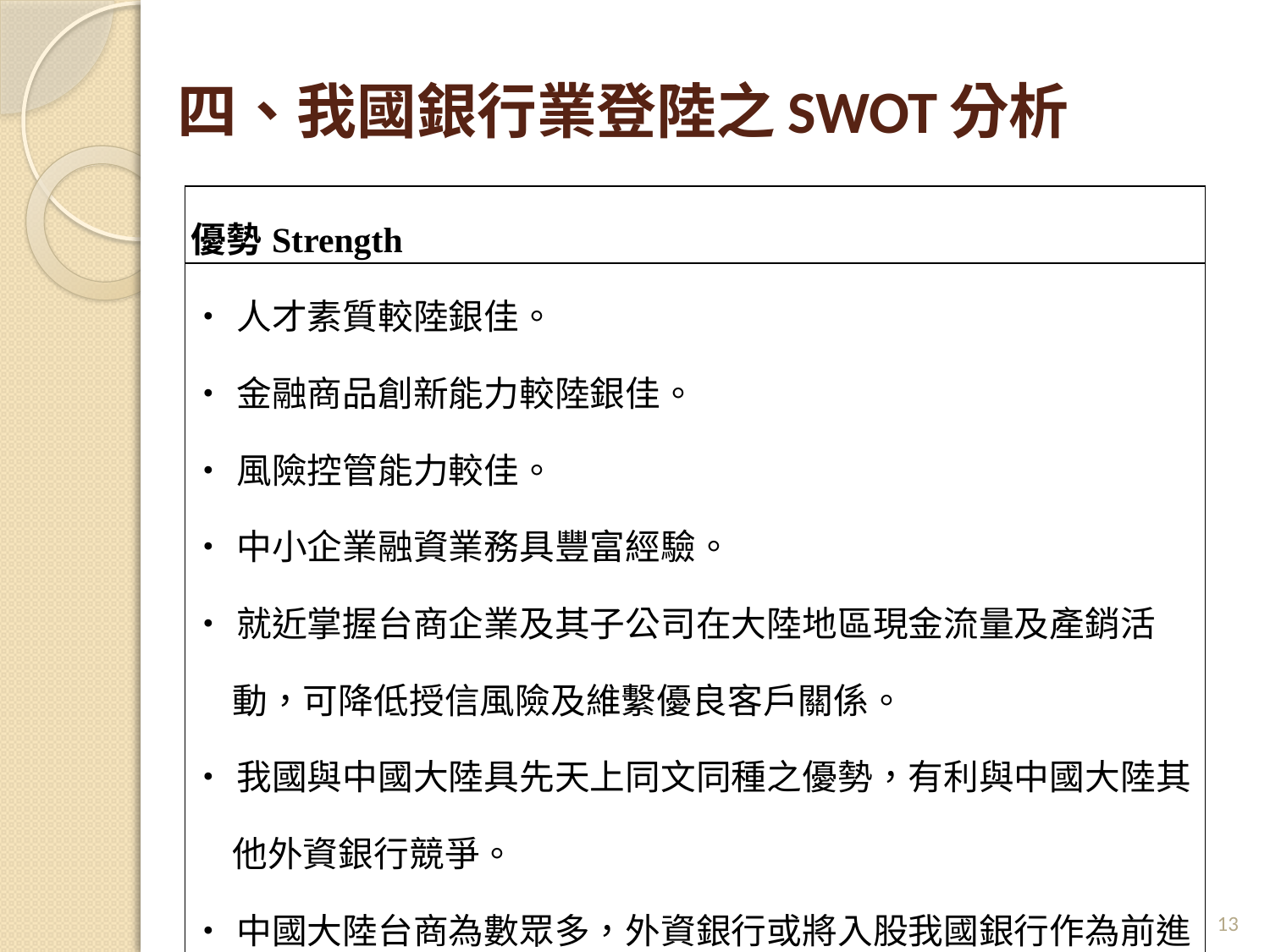

# 四、我國銀行業登陸之SWOT分析
| 優勢Strength |
| --- |
| ‧人才素質較陸銀佳。 ‧金融商品創新能力較陸銀佳。 ‧風險控管能力較佳。 ‧中小企業融資業務具豐富經驗。 ‧就近掌握台商企業及其子公司在大陸地區現金流量及產銷活 動，可降低授信風險及維繫優良客戶關係。 ‧我國與中國大陸具先天上同文同種之優勢，有利與中國大陸其 他外資銀行競爭。 ‧中國大陸台商為數眾多，外資銀行或將入股我國銀行作為前進 中國大陸之跳板。 |
13